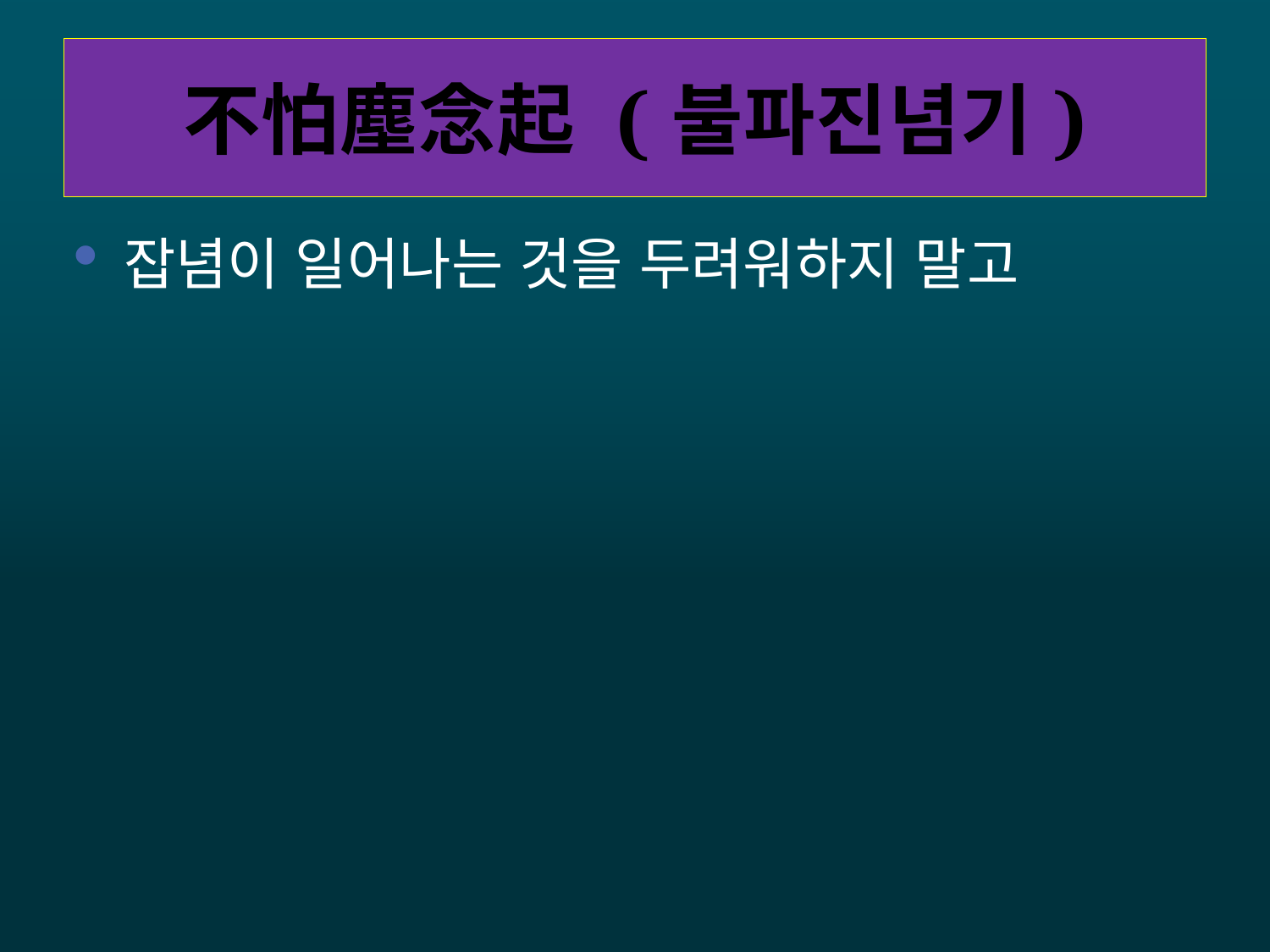

# 不怕塵念起 (불파진념기)
잡념이 일어나는 것을 두려워하지 말고